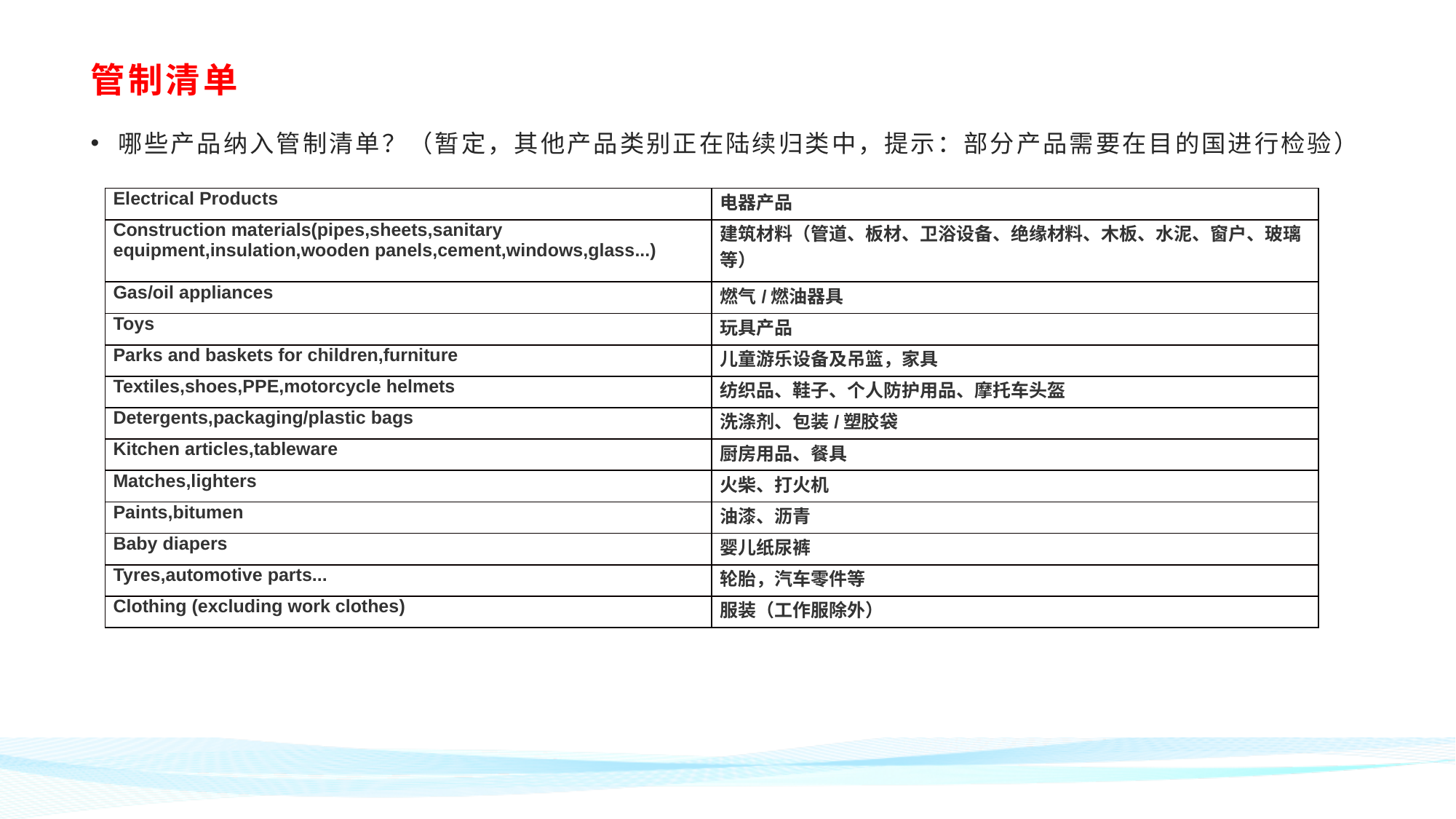

# 管制清单
哪些产品纳入管制清单？（暂定，其他产品类别正在陆续归类中，提示：部分产品需要在目的国进行检验）

| Electrical Products | 电器产品 |
| --- | --- |
| Construction materials(pipes,sheets,sanitary equipment,insulation,wooden panels,cement,windows,glass...) | 建筑材料（管道、板材、卫浴设备、绝缘材料、木板、水泥、窗户、玻璃等） |
| Gas/oil appliances | 燃气/燃油器具 |
| Toys | 玩具产品 |
| Parks and baskets for children,furniture | 儿童游乐设备及吊篮，家具 |
| Textiles,shoes,PPE,motorcycle helmets | 纺织品、鞋子、个人防护用品、摩托车头盔 |
| Detergents,packaging/plastic bags | 洗涤剂、包装/塑胶袋 |
| Kitchen articles,tableware | 厨房用品、餐具 |
| Matches,lighters | 火柴、打火机 |
| Paints,bitumen | 油漆、沥青 |
| Baby diapers | 婴儿纸尿裤 |
| Tyres,automotive parts... | 轮胎，汽车零件等 |
| Clothing (excluding work clothes) | 服装（工作服除外） |